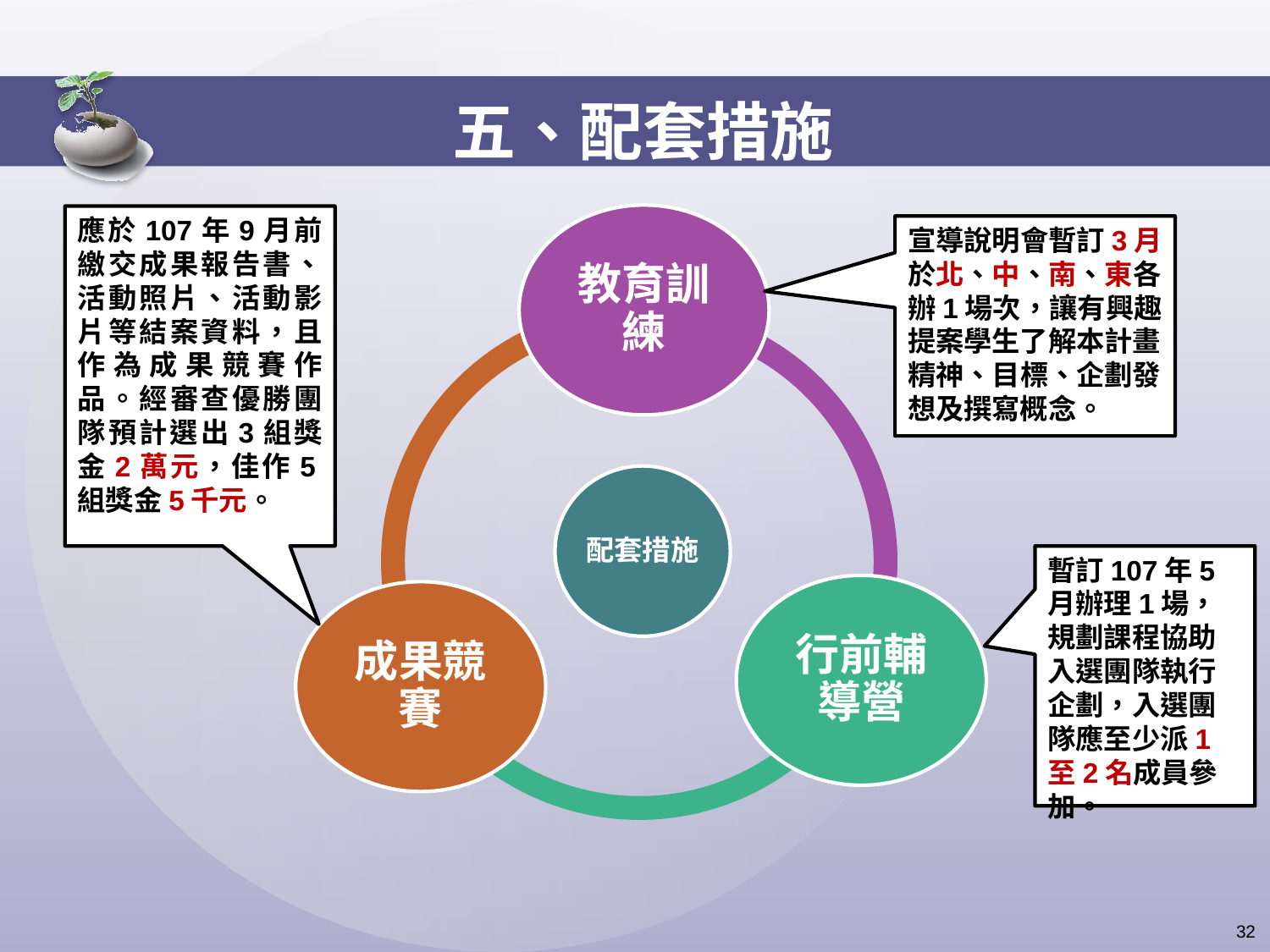

# 五、配套措施
應於107年9月前繳交成果報告書、活動照片、活動影片等結案資料，且作為成果競賽作品。經審查優勝團隊預計選出3組獎金2萬元，佳作5組獎金5千元。

配套措施
教育訓練
行前輔導營
成果競賽
宣導說明會暫訂3月於北、中、南、東各辦1場次，讓有興趣提案學生了解本計畫精神、目標、企劃發想及撰寫概念。

暫訂107年5月辦理1場，規劃課程協助入選團隊執行企劃，入選團隊應至少派1至2名成員參加。

              32